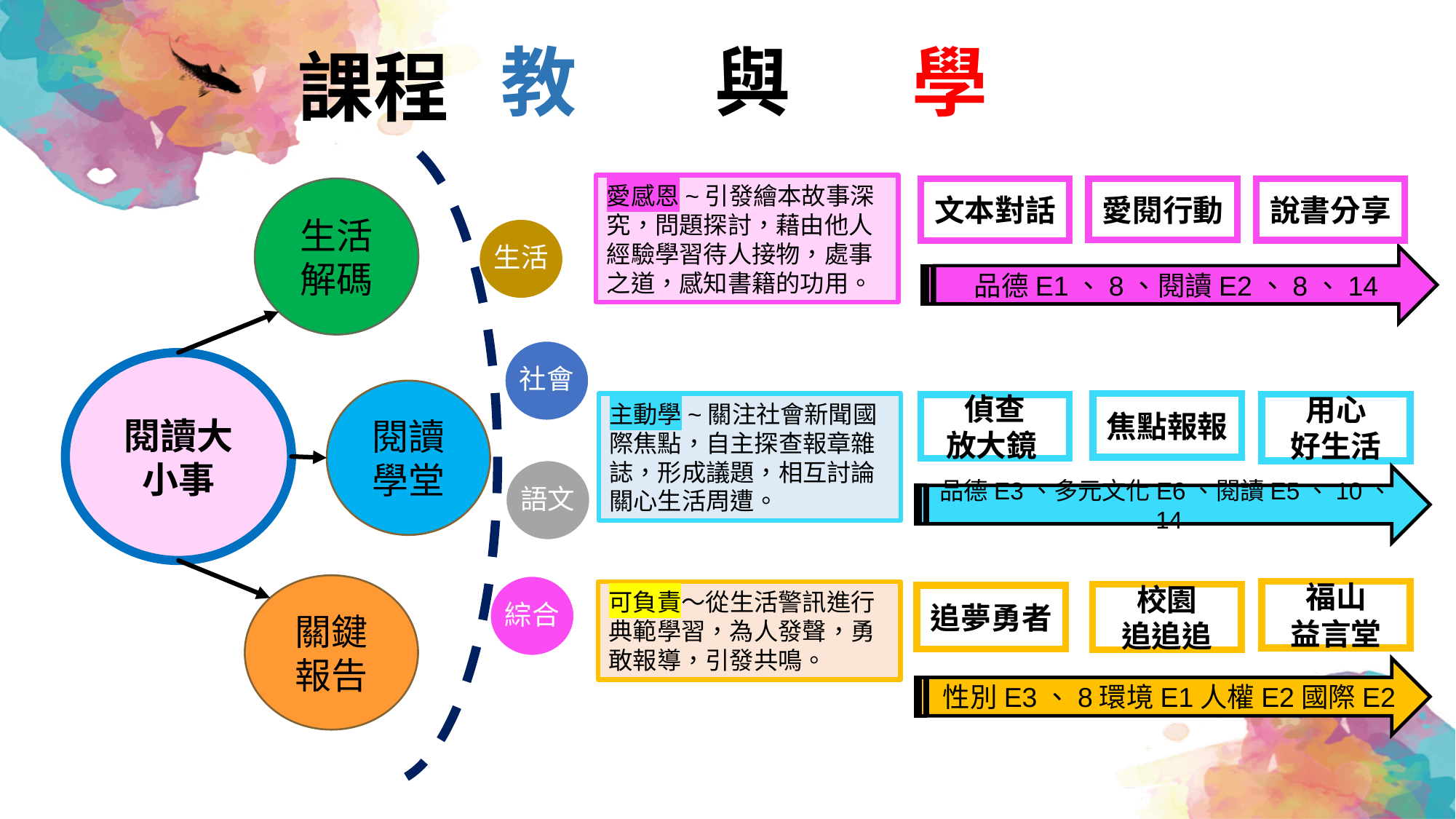

教        與       學
課程

愛感恩~引發繪本故事深究，問題探討，藉由他人經驗學習待人接物，處事之道，感知書籍的功用。
生活解碼
愛閱行動
說書分享
文本對話
生活
社會
語文
綜合
品德E1、8、閱讀E2、8、14
閱讀大小事
閱讀學堂
主動學~關注社會新聞國際焦點，自主探查報章雜誌，形成議題，相互討論關心生活周遭。
焦點報報
用心
好生活
偵查
放大鏡
品德E3、多元文化E6、閱讀E5、10、14
關鍵報告
福山
益言堂
可負責～從生活警訊進行典範學習，為人發聲，勇敢報導，引發共鳴。
校園
追追追
追夢勇者
性別E3、8環境E1人權E2國際E2